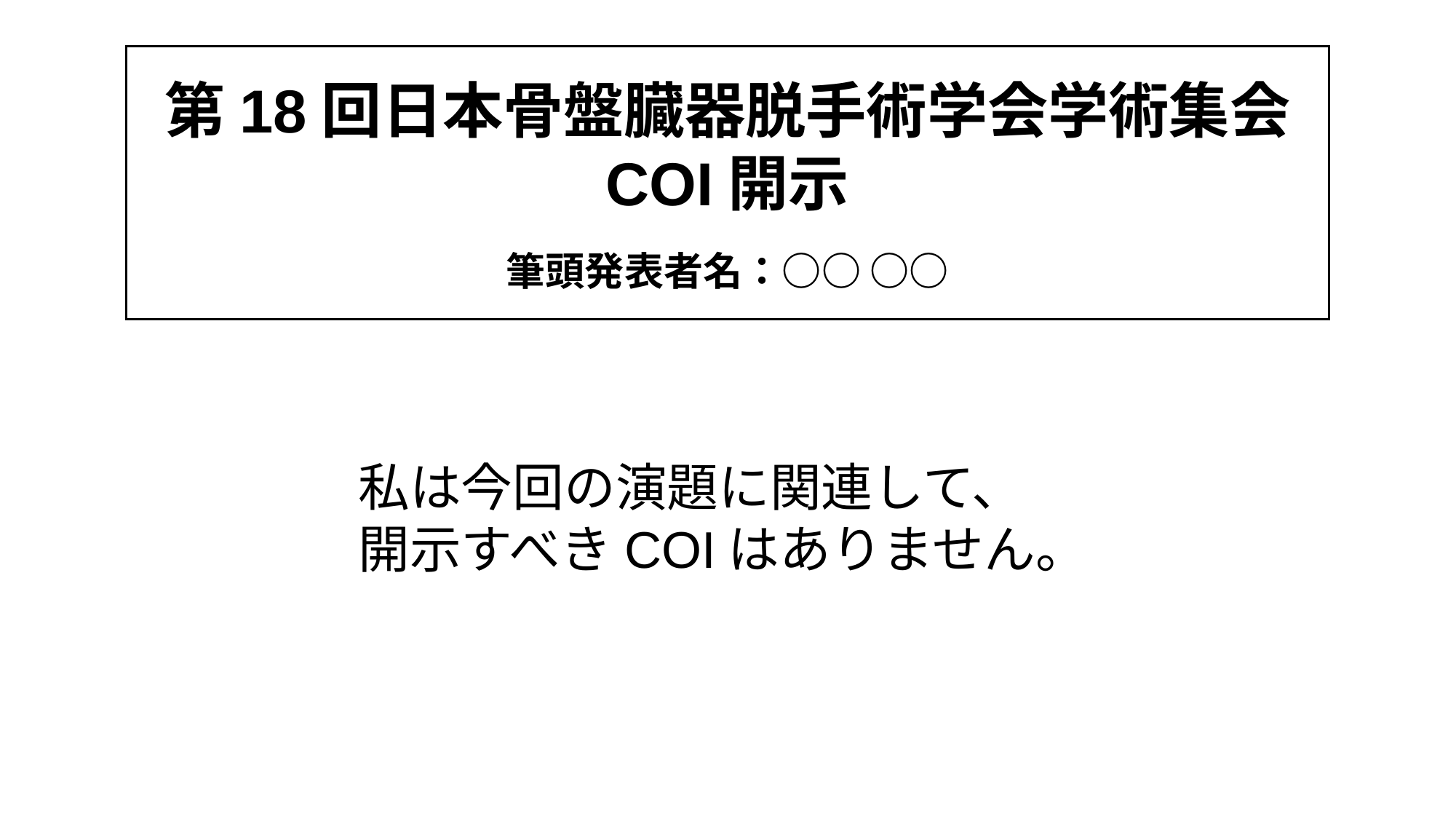

第18回日本骨盤臓器脱手術学会学術集会
COI開示
　
筆頭発表者名：○○ ○○
私は今回の演題に関連して、
開示すべきCOIはありません。